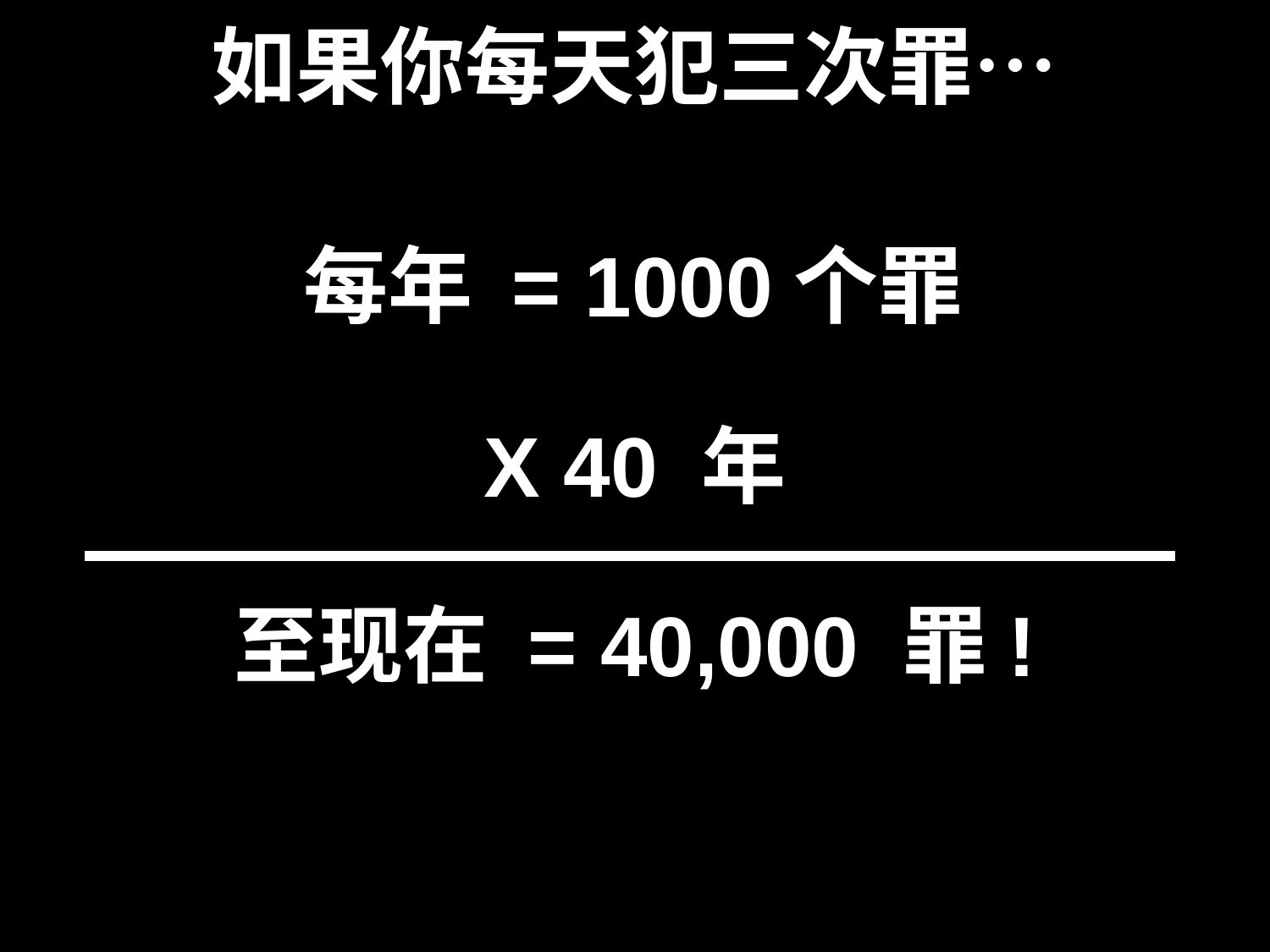

# 如果你每天犯三次罪…

每年 = 1000个罪
X 40 年
至现在 = 40,000 罪!